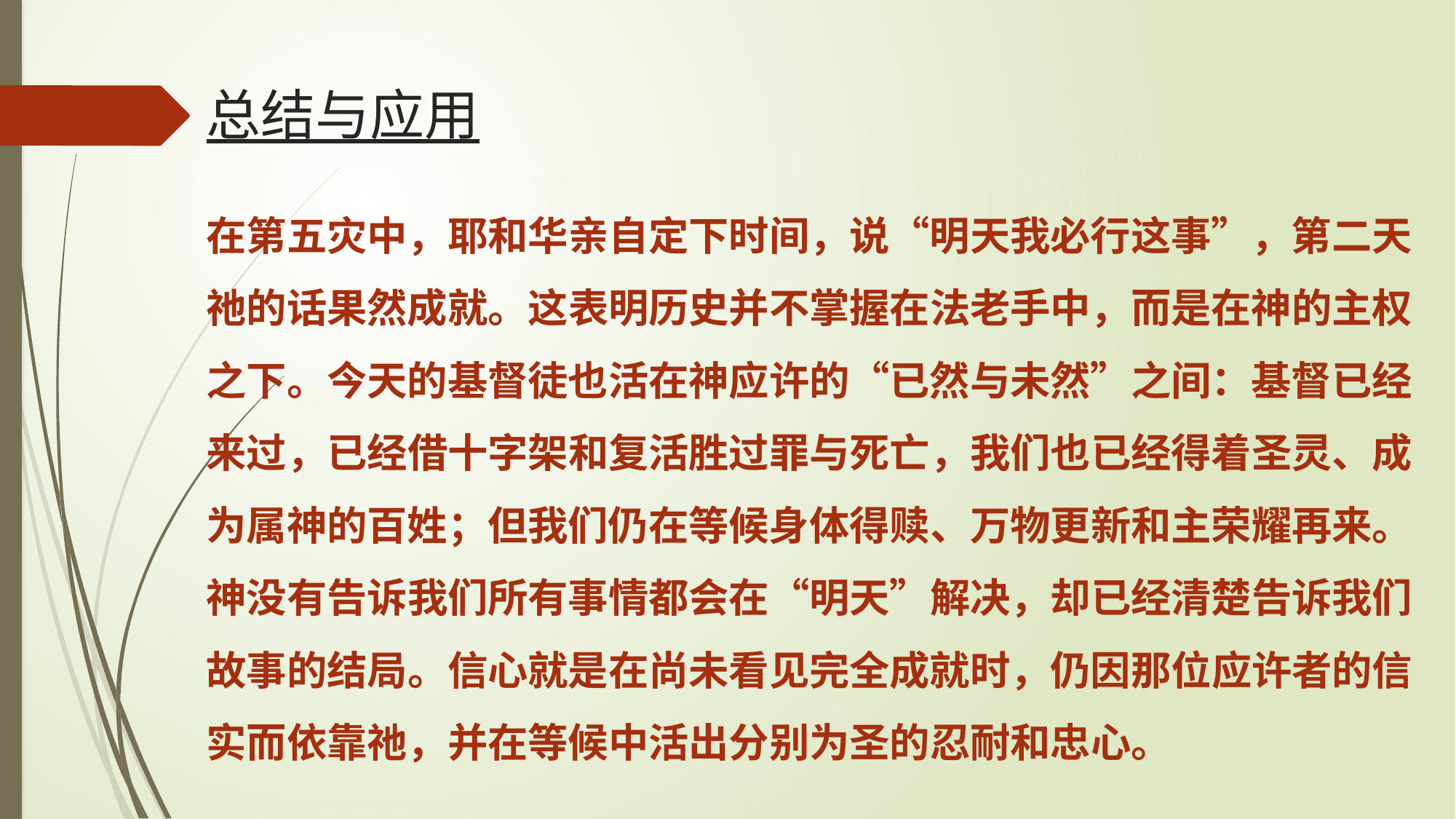

# 总结与应用
在第五灾中，耶和华亲自定下时间，说“明天我必行这事”，第二天祂的话果然成就。这表明历史并不掌握在法老手中，而是在神的主权之下。今天的基督徒也活在神应许的“已然与未然”之间：基督已经来过，已经借十字架和复活胜过罪与死亡，我们也已经得着圣灵、成为属神的百姓；但我们仍在等候身体得赎、万物更新和主荣耀再来。神没有告诉我们所有事情都会在“明天”解决，却已经清楚告诉我们故事的结局。信心就是在尚未看见完全成就时，仍因那位应许者的信实而依靠祂，并在等候中活出分别为圣的忍耐和忠心。